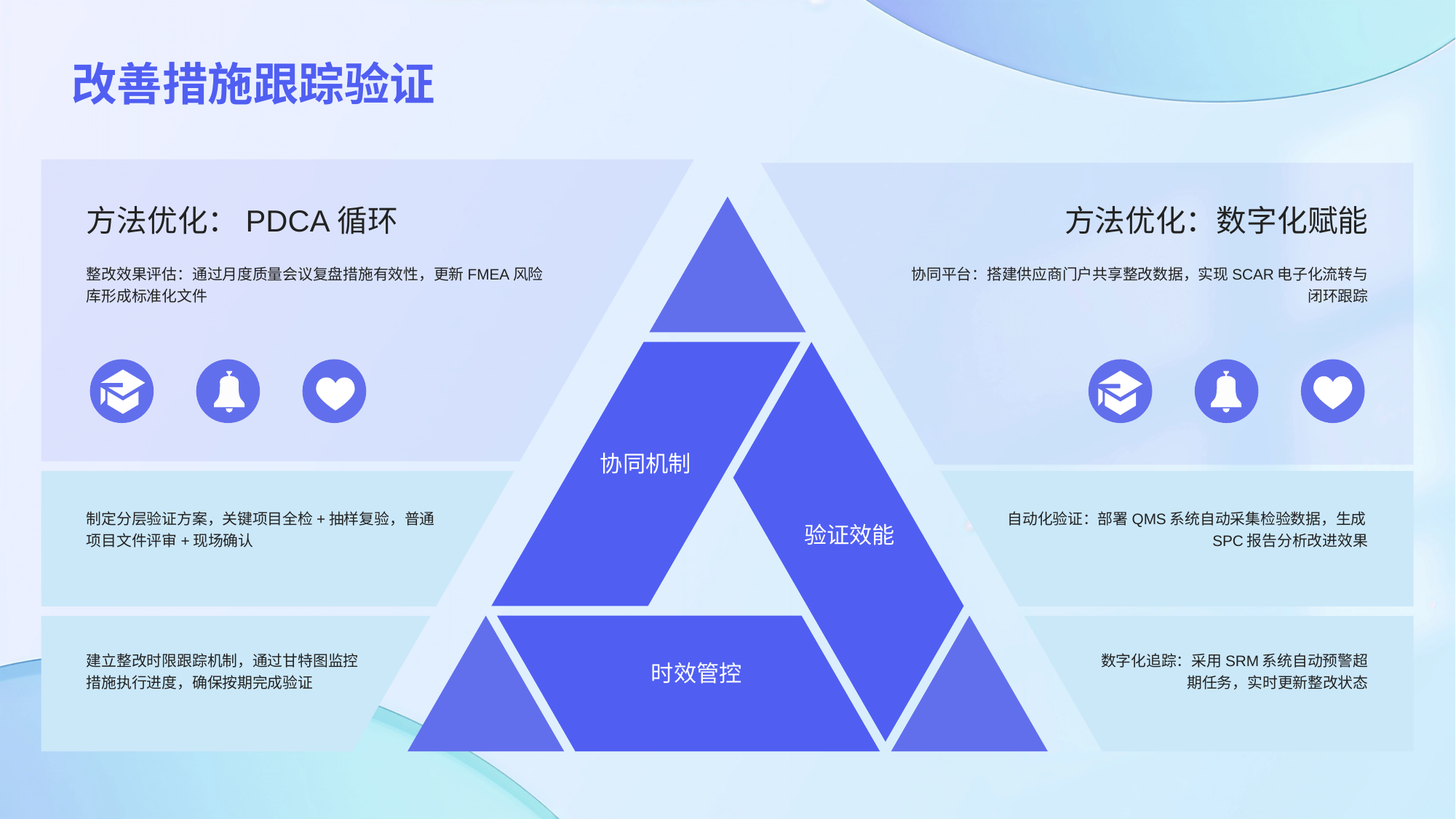

改善措施跟踪验证

方法优化：PDCA循环
方法优化：数字化赋能
整改效果评估：通过月度质量会议复盘措施有效性，更新FMEA风险库形成标准化文件
协同平台：搭建供应商门户共享整改数据，实现SCAR电子化流转与闭环跟踪

协同机制

制定分层验证方案，关键项目全检+抽样复验，普通项目文件评审+现场确认
自动化验证：部署QMS系统自动采集检验数据，生成SPC报告分析改进效果
验证效能

建立整改时限跟踪机制，通过甘特图监控措施执行进度，确保按期完成验证
数字化追踪：采用SRM系统自动预警超期任务，实时更新整改状态
时效管控